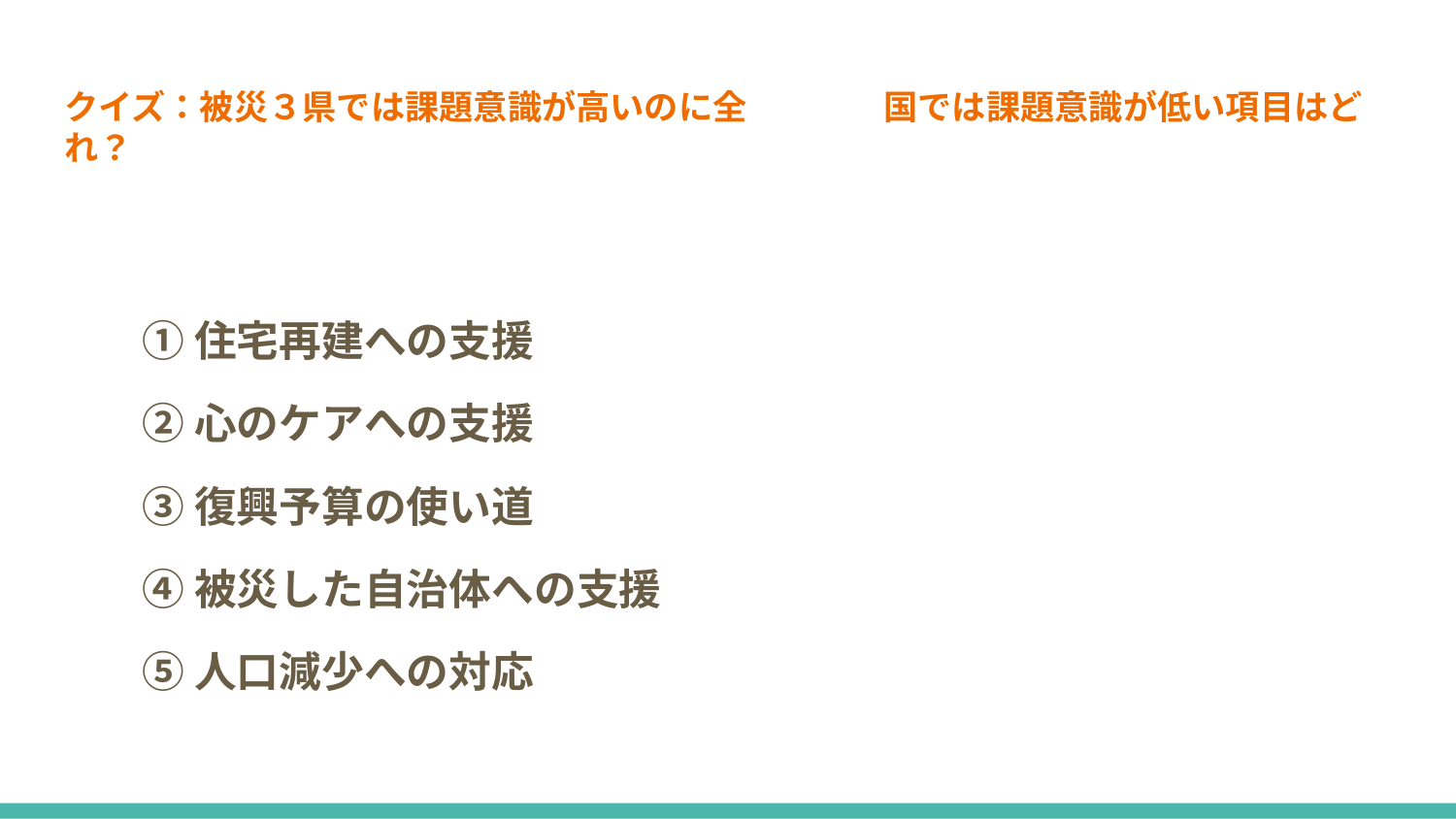

# クイズ：被災３県では課題意識が高いのに全　　　　国では課題意識が低い項目はどれ？
①住宅再建への支援
②心のケアへの支援
③復興予算の使い道
④被災した自治体への支援
⑤人口減少への対応